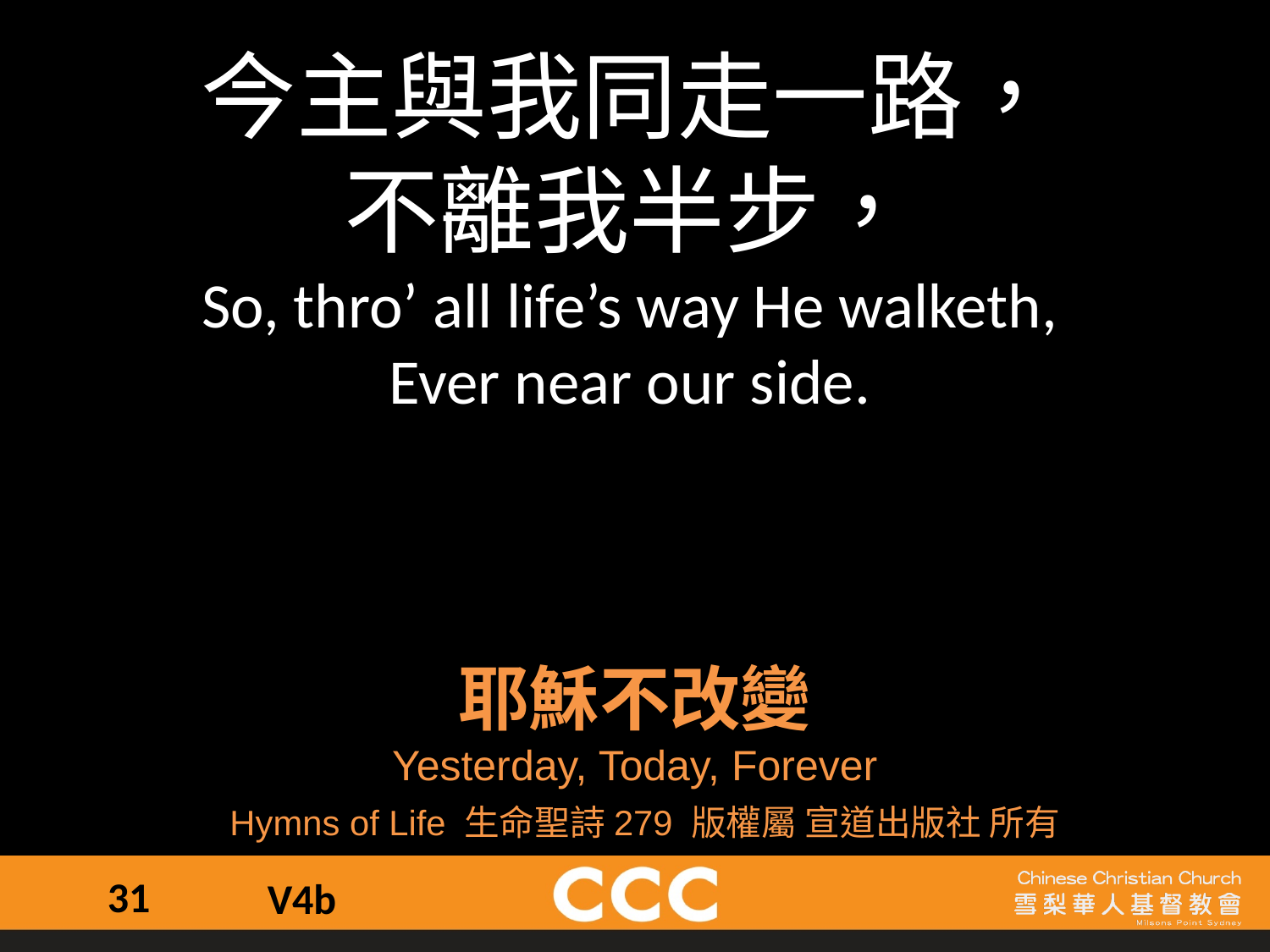

今主與我同走一路，
不離我半步，
So, thro’ all life’s way He walketh,
Ever near our side.
耶穌不改變
Yesterday, Today, Forever
Hymns of Life 生命聖詩279 版權屬 宣道出版社 所有
31
V4b